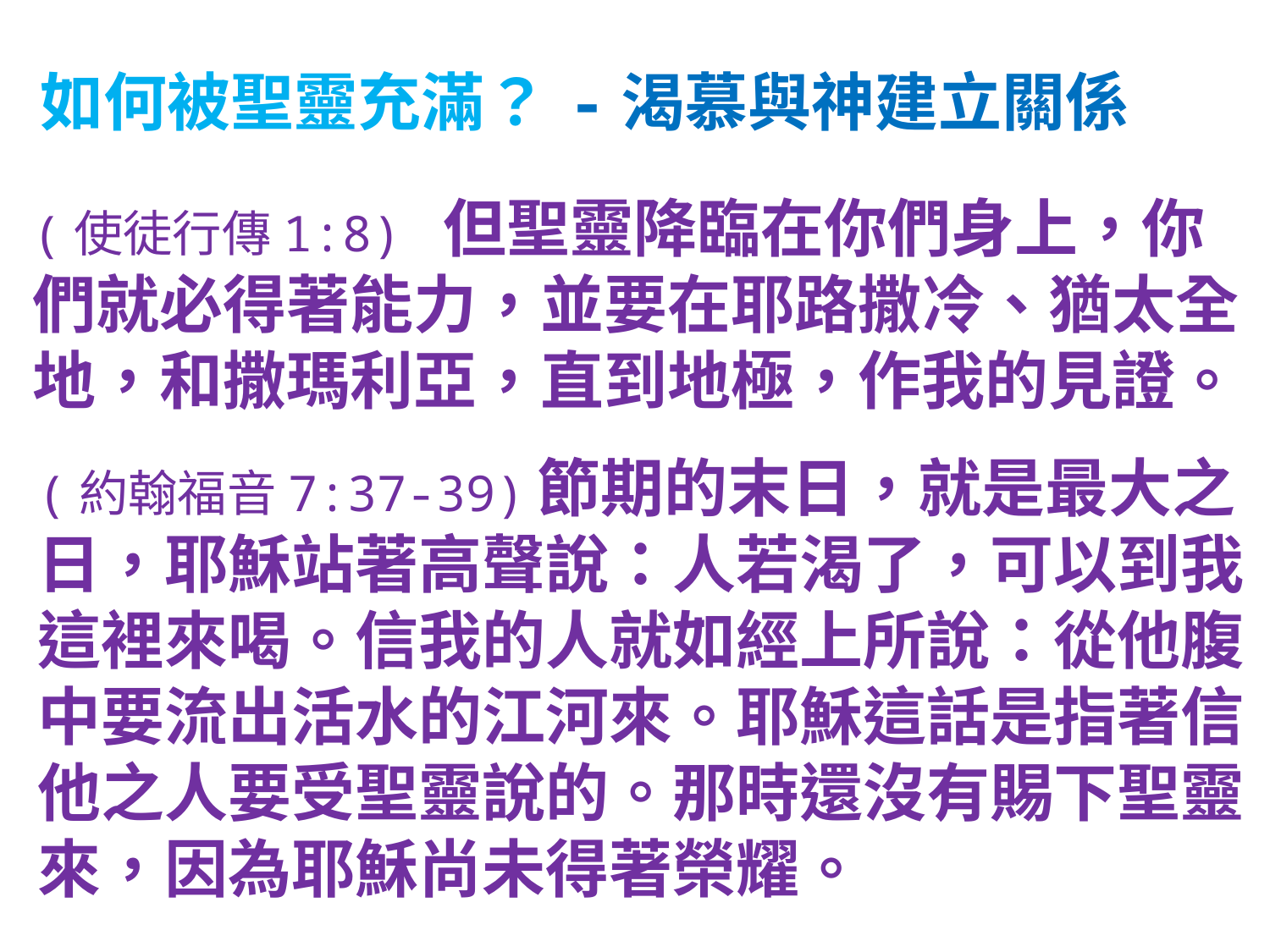

-渴慕與神建立關係
如何被聖靈充滿？
(使徒行傳1:8) 但聖靈降臨在你們身上，你們就必得著能力，並要在耶路撒冷、猶太全地，和撒瑪利亞，直到地極，作我的見證。
(約翰福音7:37-39)節期的末日，就是最大之日，耶穌站著高聲說：人若渴了，可以到我這裡來喝。信我的人就如經上所說：從他腹中要流出活水的江河來。耶穌這話是指著信他之人要受聖靈說的。那時還沒有賜下聖靈來，因為耶穌尚未得著榮耀。